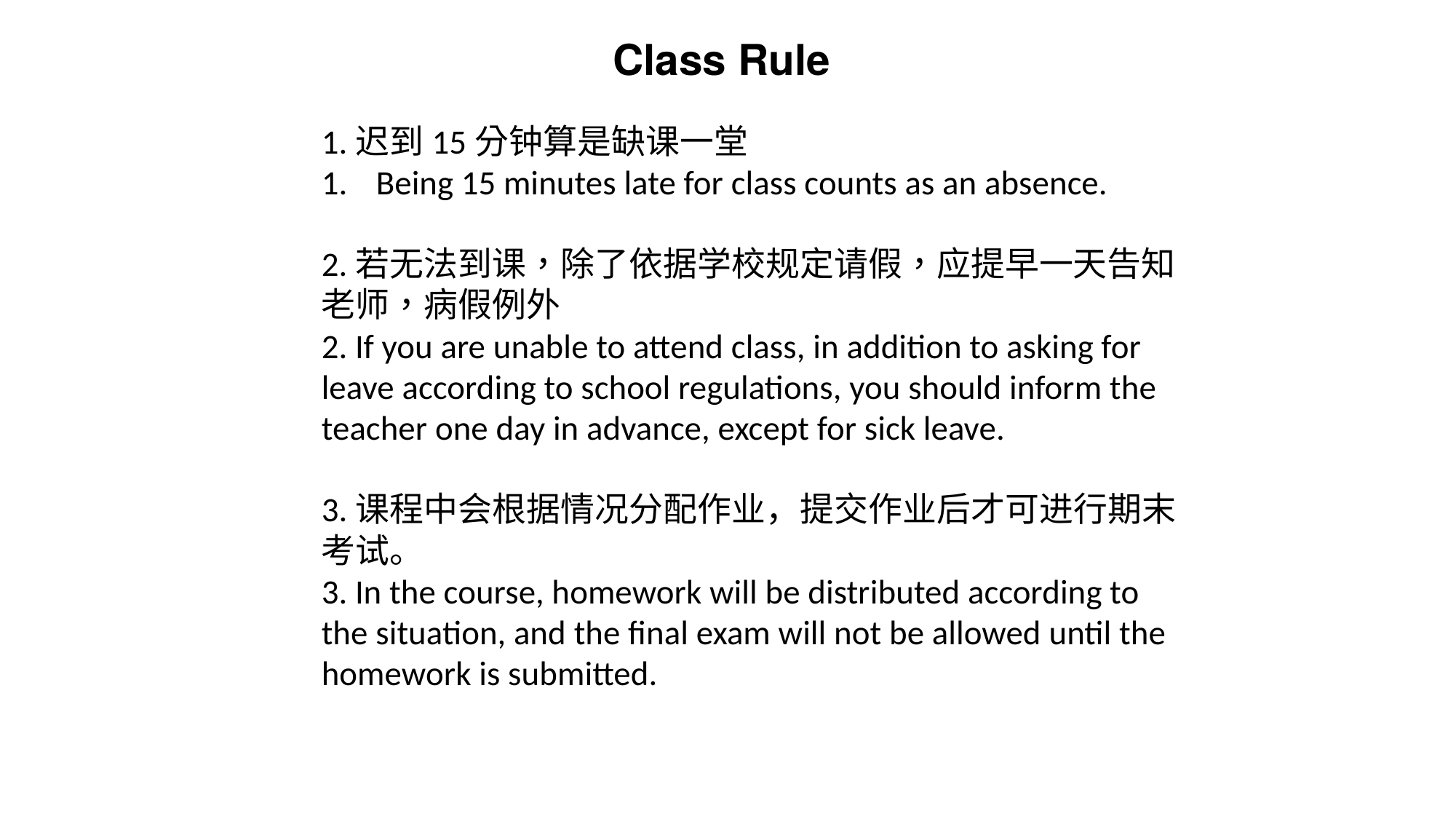

Class Rule

1.迟到15分钟算是缺课一堂
Being 15 minutes late for class counts as an absence.

2.若无法到课，除了依据学校规定请假，应提早一天告知老师，病假例外
2. If you are unable to attend class, in addition to asking for leave according to school regulations, you should inform the teacher one day in advance, except for sick leave.

3.课程中会根据情况分配作业，提交作业后才可进行期末考试。
3. In the course, homework will be distributed according to the situation, and the final exam will not be allowed until the homework is submitted.